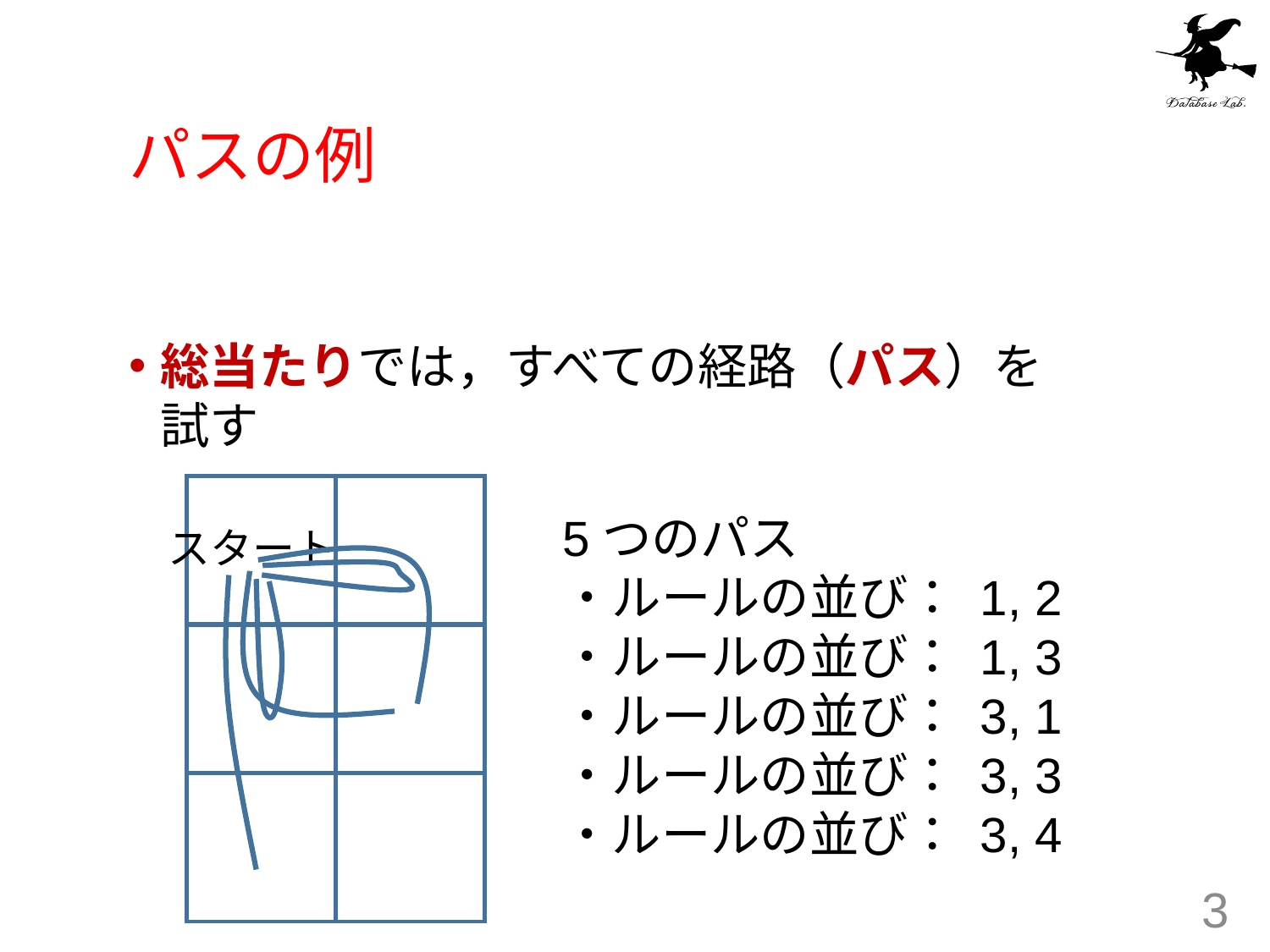

# パスの例
総当たりでは，すべての経路（パス）を試す

スタート

5つのパス
・ルールの並び： 1, 2
・ルールの並び： 1, 3
・ルールの並び： 3, 1
・ルールの並び： 3, 3
・ルールの並び： 3, 4
3